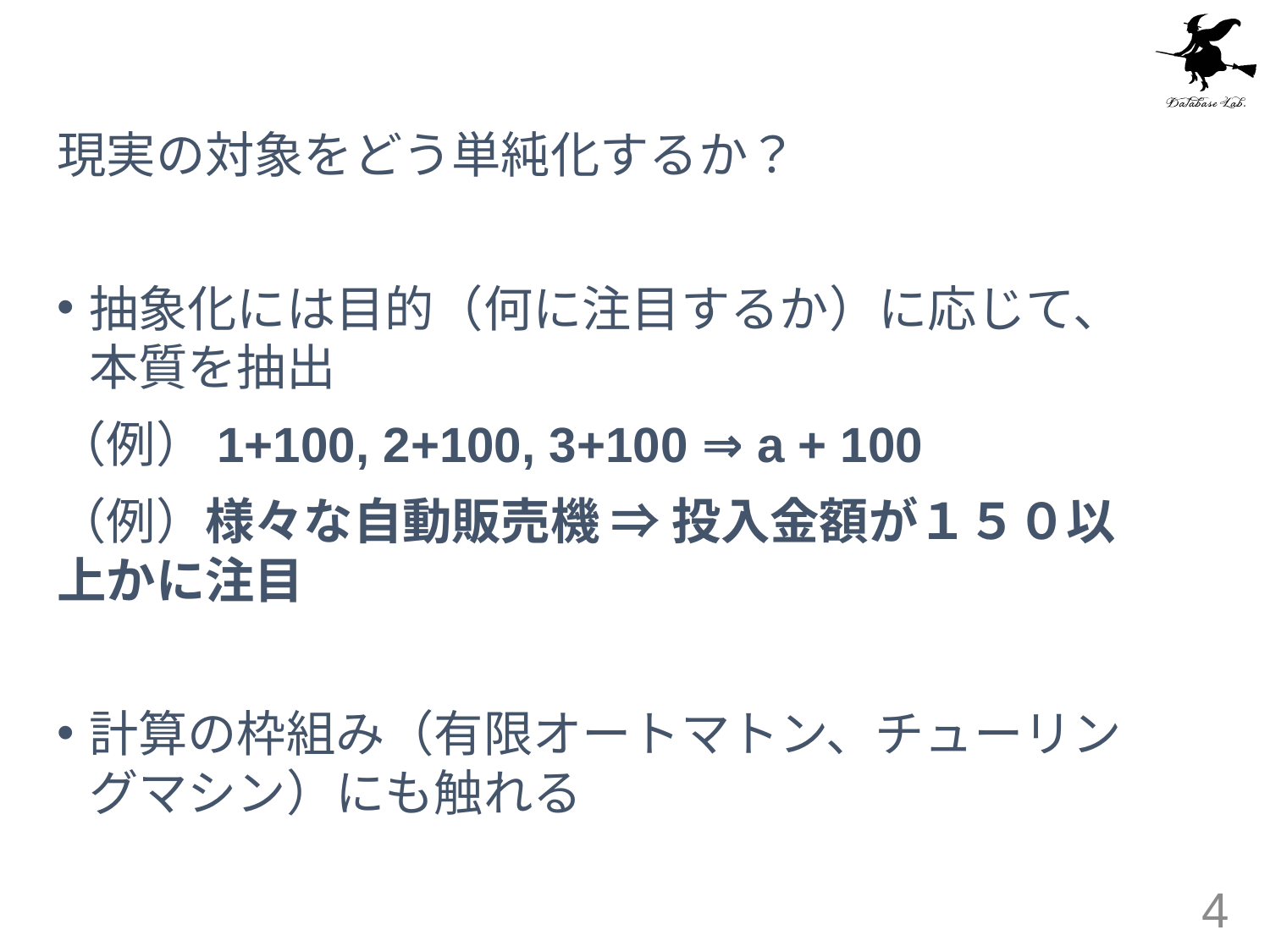

#
現実の対象をどう単純化するか？

抽象化には目的（何に注目するか）に応じて、本質を抽出
（例）1+100, 2+100, 3+100 ⇒ a + 100
（例）様々な自動販売機 ⇒ 投入金額が１５０以上かに注目

計算の枠組み（有限オートマトン、チューリングマシン）にも触れる

4